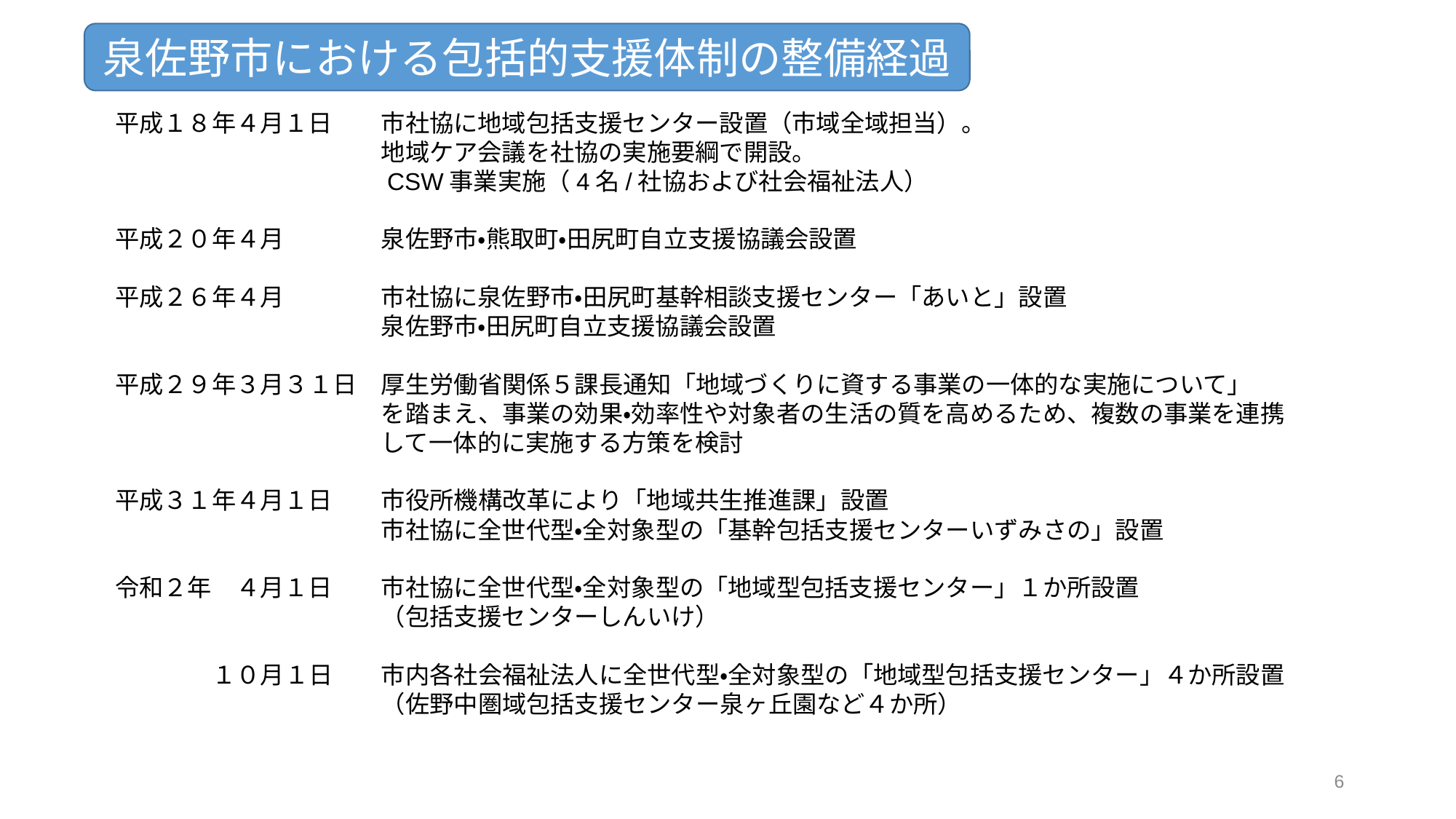

泉佐野市における包括的支援体制の整備経過
平成１８年４月１日　　市社協に地域包括支援センター設置（市域全域担当）。
　　　　　　　　　　　地域ケア会議を社協の実施要綱で開設。
　　　　　　　　　　　CSW事業実施（4名/社協および社会福祉法人）

平成２０年４月　　　　泉佐野市・熊取町・田尻町自立支援協議会設置

平成２６年４月　　　　市社協に泉佐野市・田尻町基幹相談支援センター「あいと」設置
　　　　　　　　　　　泉佐野市・田尻町自立支援協議会設置

平成２９年３月３１日　厚生労働省関係５課長通知「地域づくりに資する事業の一体的な実施について」
　　　　　　　　　　　を踏まえ、事業の効果・効率性や対象者の生活の質を高めるため、複数の事業を連携
　　　　　　　　　　　して一体的に実施する方策を検討

平成３１年４月１日　　市役所機構改革により「地域共生推進課」設置
　　　　　　　　　　　市社協に全世代型・全対象型の「基幹包括支援センターいずみさの」設置

令和２年　４月１日　　市社協に全世代型・全対象型の「地域型包括支援センター」１か所設置
　　　　　　　　　　　（包括支援センターしんいけ）

　　　　１０月１日　　市内各社会福祉法人に全世代型・全対象型の「地域型包括支援センター」４か所設置
　　　　　　　　　　　（佐野中圏域包括支援センター泉ヶ丘園など４か所）

6